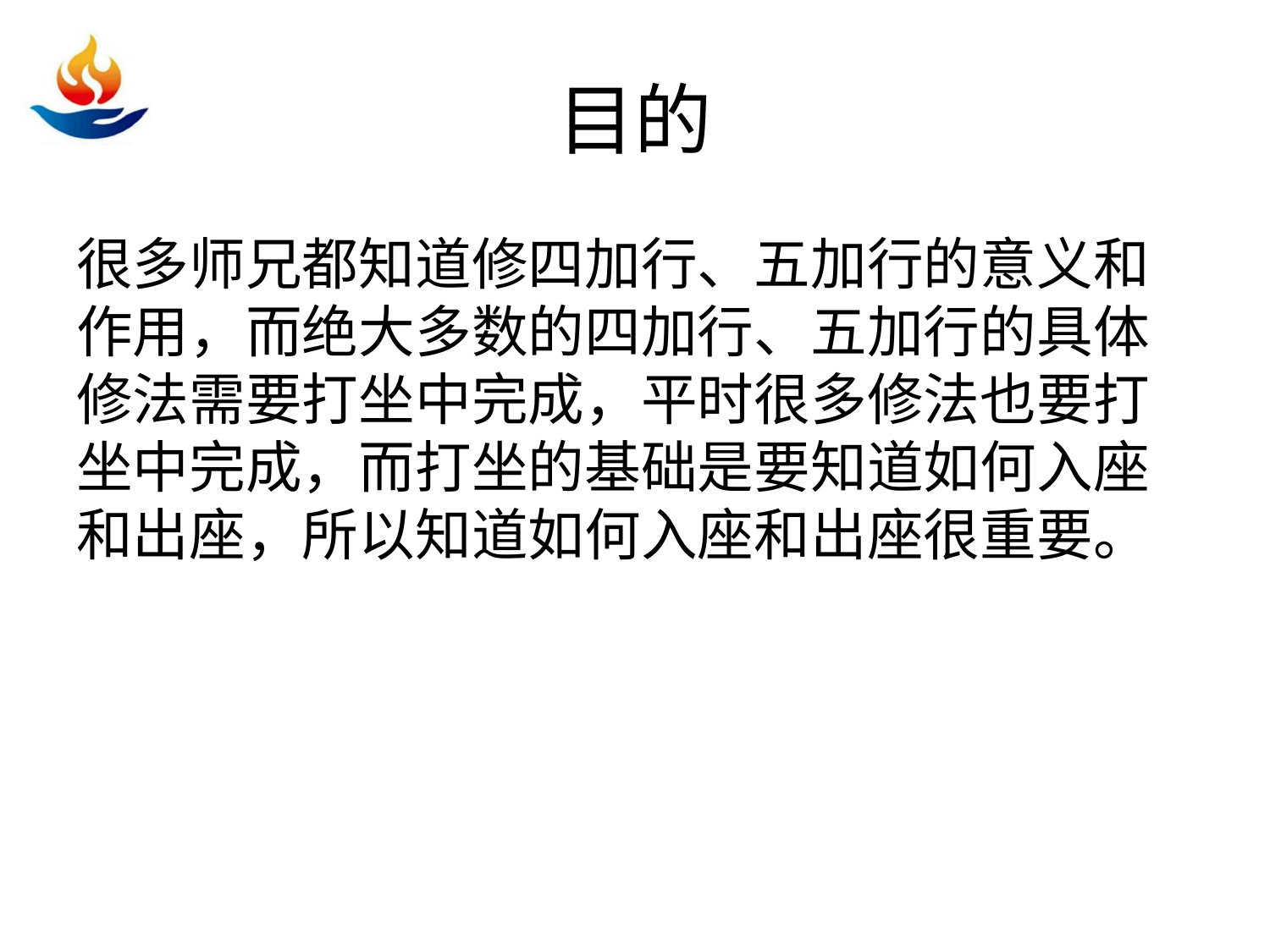

# 目的
很多师兄都知道修四加行、五加行的意义和作用，而绝大多数的四加行、五加行的具体修法需要打坐中完成，平时很多修法也要打坐中完成，而打坐的基础是要知道如何入座和出座，所以知道如何入座和出座很重要。